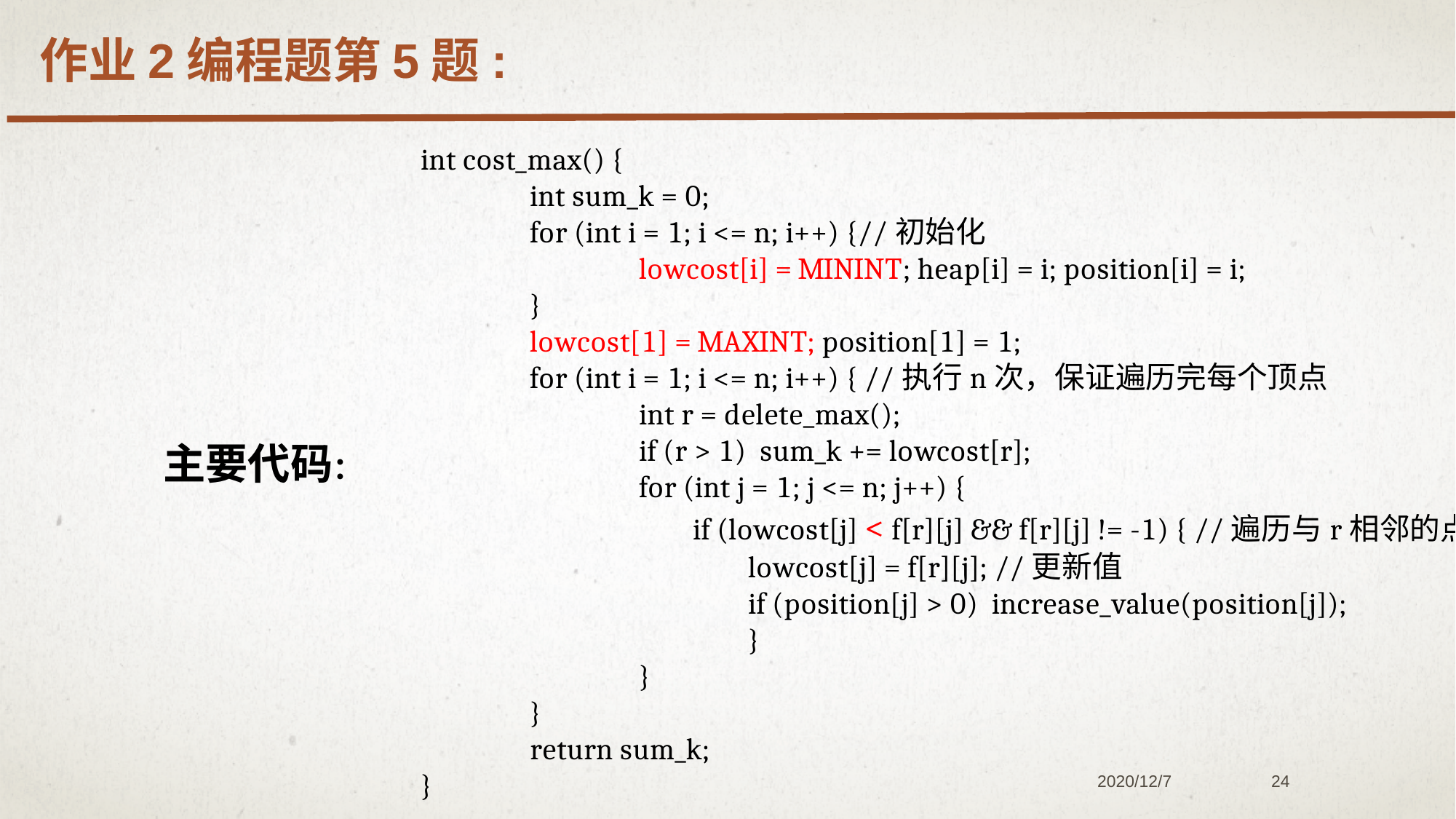

作业2编程题第5题:
int cost_max() {
	int sum_k = 0;
	for (int i = 1; i <= n; i++) {//初始化
		lowcost[i] = MININT; heap[i] = i; position[i] = i;
	}
	lowcost[1] = MAXINT; position[1] = 1;
	for (int i = 1; i <= n; i++) { //执行n次，保证遍历完每个顶点
		int r = delete_max();
		if (r > 1)  sum_k += lowcost[r];
		for (int j = 1; j <= n; j++) {
		        if (lowcost[j] < f[r][j] && f[r][j] != -1) { //遍历与r相邻的点
			lowcost[j] = f[r][j]; //更新值
			if (position[j] > 0)  increase_value(position[j]);
			}
		}
	}
	return sum_k;
}
主要代码：
2020/12/7
24